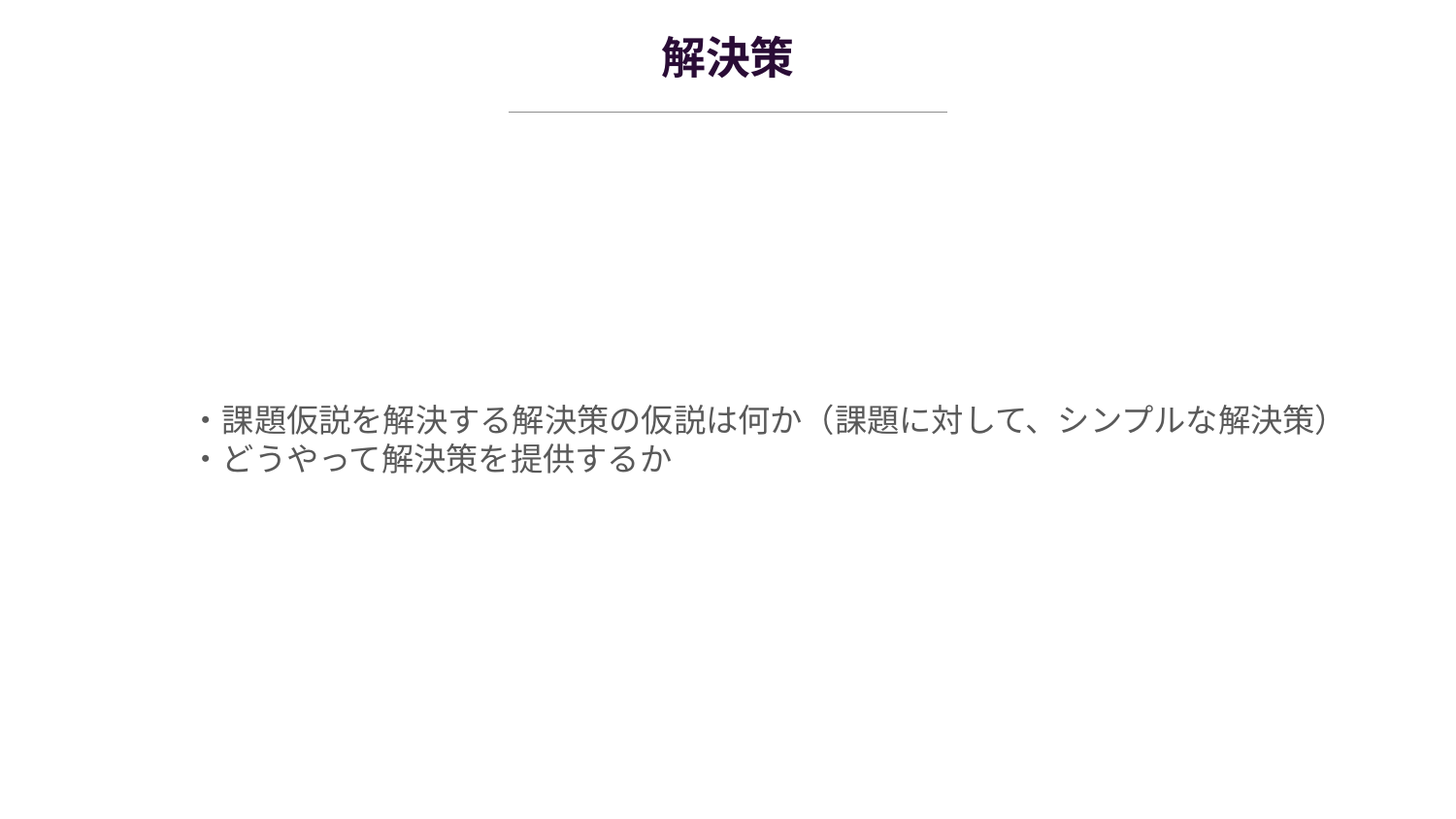

# 解決策
・課題仮説を解決する解決策の仮説は何か（課題に対して、シンプルな解決策）
・どうやって解決策を提供するか